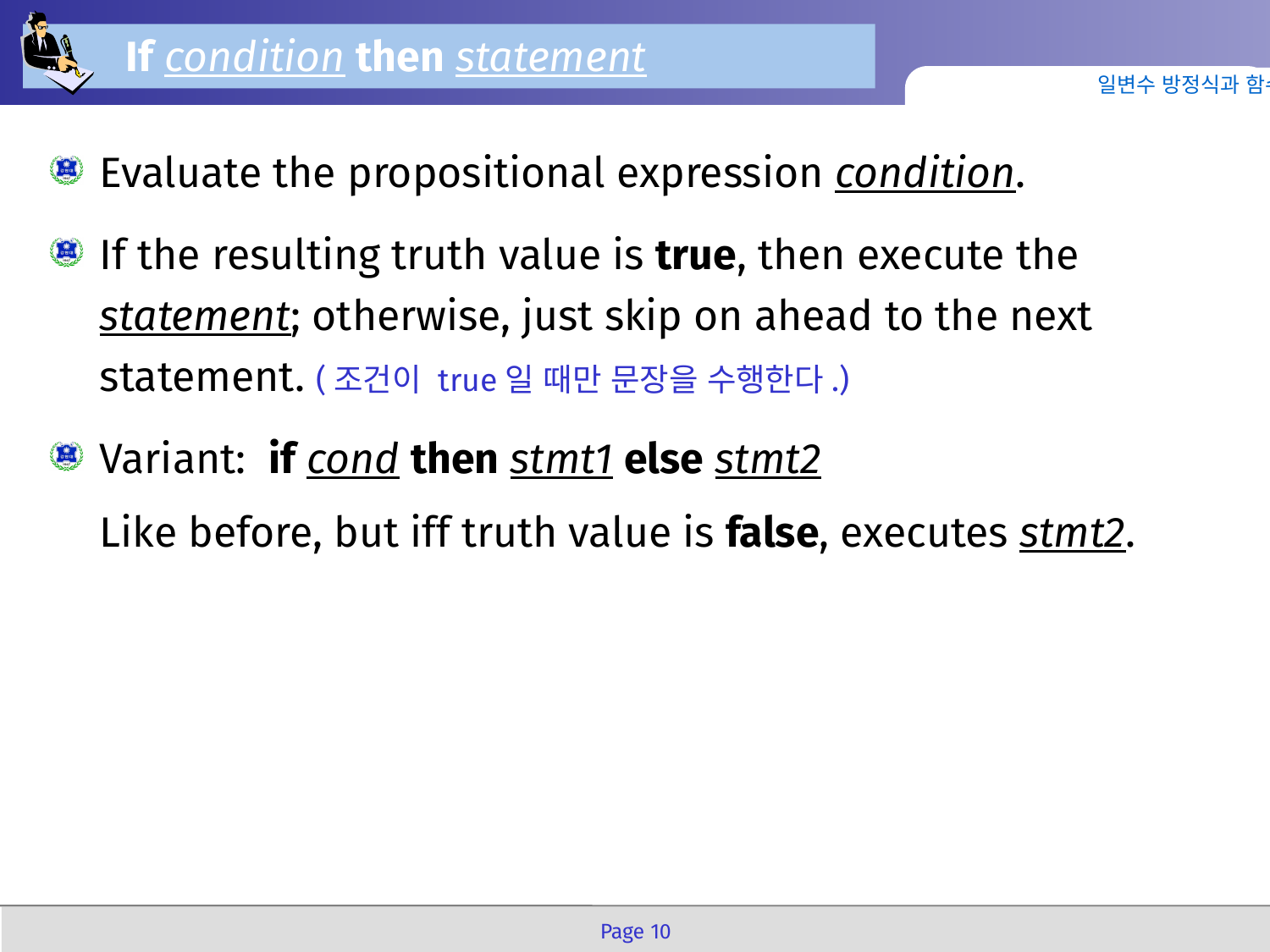

If condition then statement
일변수 방정식과 함수
Evaluate the propositional expression condition.
If the resulting truth value is true, then execute the statement; otherwise, just skip on ahead to the next statement. (조건이 true일 때만 문장을 수행한다.)
Variant:  if cond then stmt1 else stmt2
	Like before, but iff truth value is false, executes stmt2.
Page 10